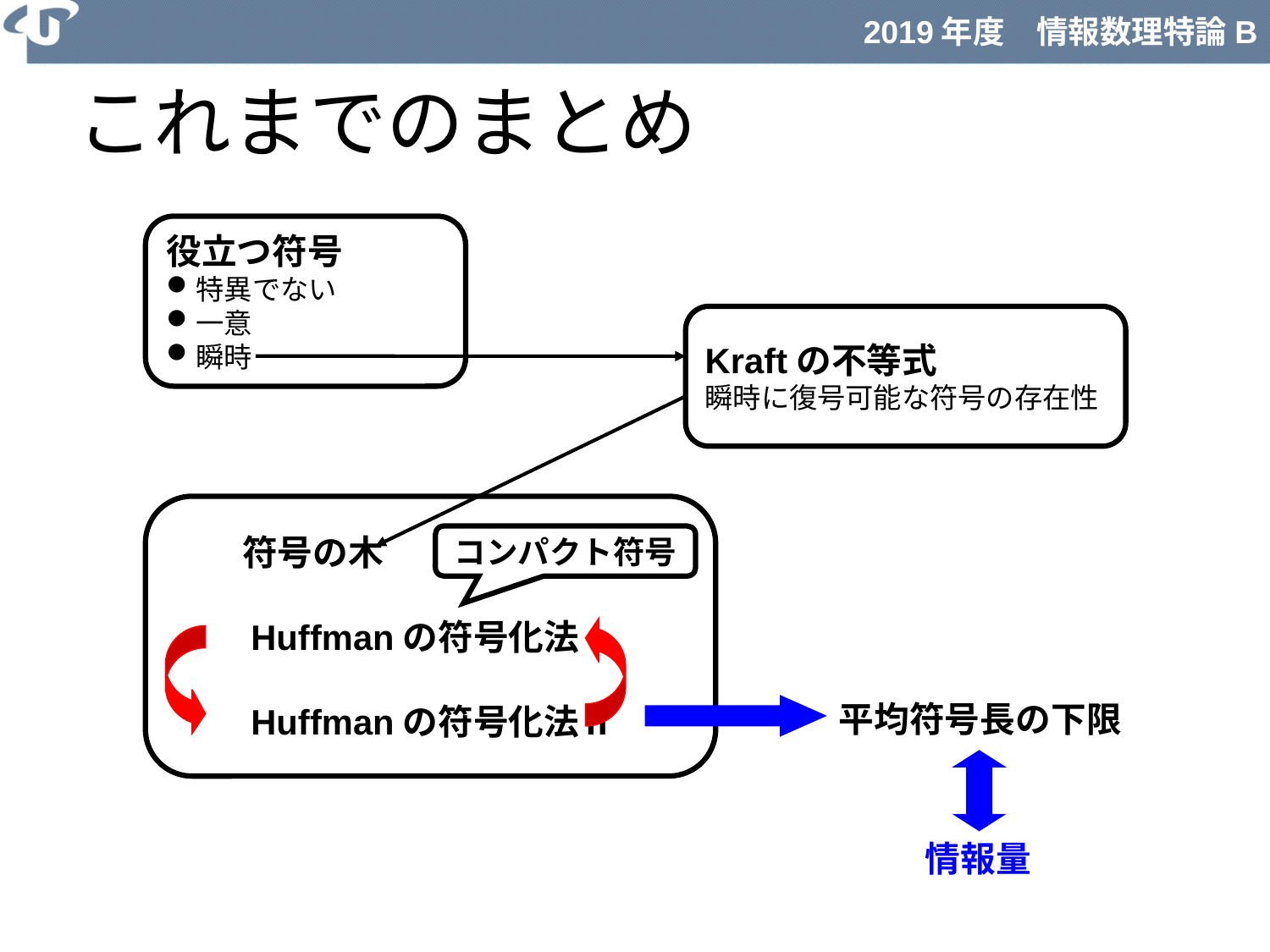

# これまでのまとめ
役立つ符号
特異でない
一意
瞬時
Kraftの不等式
瞬時に復号可能な符号の存在性

　　符号の木

　　Huffmanの符号化法Ⅰ

　　Huffmanの符号化法Ⅱ
コンパクト符号

平均符号長の下限

情報量